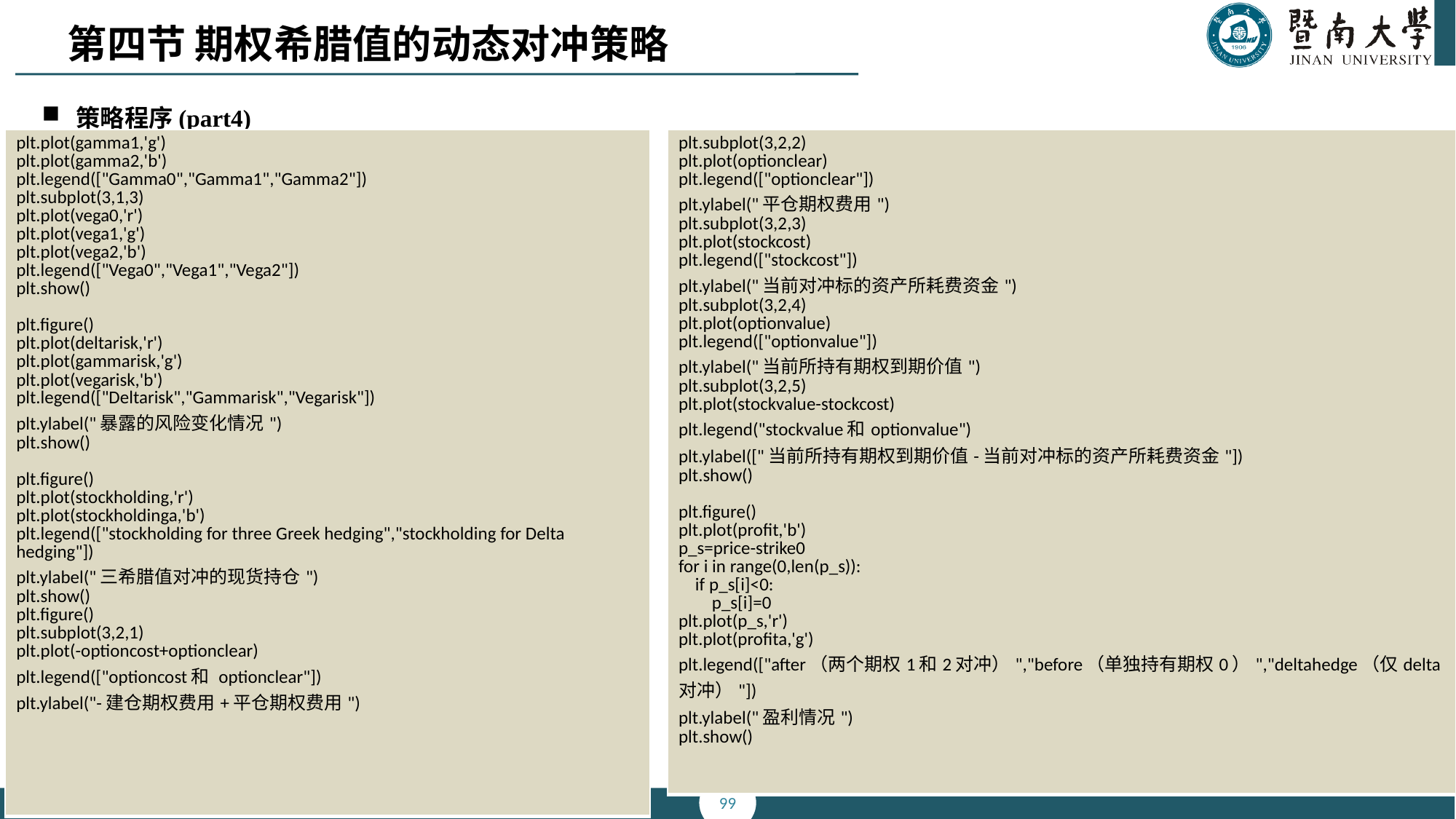

第四节 期权希腊值的动态对冲策略
策略程序(part4)

| plt.plot(gamma1,'g') plt.plot(gamma2,'b') plt.legend(["Gamma0","Gamma1","Gamma2"]) plt.subplot(3,1,3) plt.plot(vega0,'r') plt.plot(vega1,'g') plt.plot(vega2,'b') plt.legend(["Vega0","Vega1","Vega2"]) plt.show() plt.figure() plt.plot(deltarisk,'r') plt.plot(gammarisk,'g') plt.plot(vegarisk,'b') plt.legend(["Deltarisk","Gammarisk","Vegarisk"]) plt.ylabel("暴露的风险变化情况") plt.show() plt.figure() plt.plot(stockholding,'r') plt.plot(stockholdinga,'b') plt.legend(["stockholding for three Greek hedging","stockholding for Delta hedging"]) plt.ylabel("三希腊值对冲的现货持仓") plt.show() plt.figure() plt.subplot(3,2,1) plt.plot(-optioncost+optionclear) plt.legend(["optioncost和 optionclear"]) plt.ylabel("-建仓期权费用+平仓期权费用") |
| --- |
| plt.subplot(3,2,2) plt.plot(optionclear) plt.legend(["optionclear"]) plt.ylabel("平仓期权费用") plt.subplot(3,2,3) plt.plot(stockcost) plt.legend(["stockcost"]) plt.ylabel("当前对冲标的资产所耗费资金") plt.subplot(3,2,4) plt.plot(optionvalue) plt.legend(["optionvalue"]) plt.ylabel("当前所持有期权到期价值") plt.subplot(3,2,5) plt.plot(stockvalue-stockcost) plt.legend("stockvalue和optionvalue") plt.ylabel(["当前所持有期权到期价值-当前对冲标的资产所耗费资金"]) plt.show() plt.figure() plt.plot(profit,'b') p\_s=price-strike0 for i in range(0,len(p\_s)): if p\_s[i]<0: p\_s[i]=0 plt.plot(p\_s,'r') plt.plot(profita,'g') plt.legend(["after（两个期权1和2对冲）","before（单独持有期权0）","deltahedge（仅delta对冲）"]) plt.ylabel("盈利情况") plt.show() |
| --- |